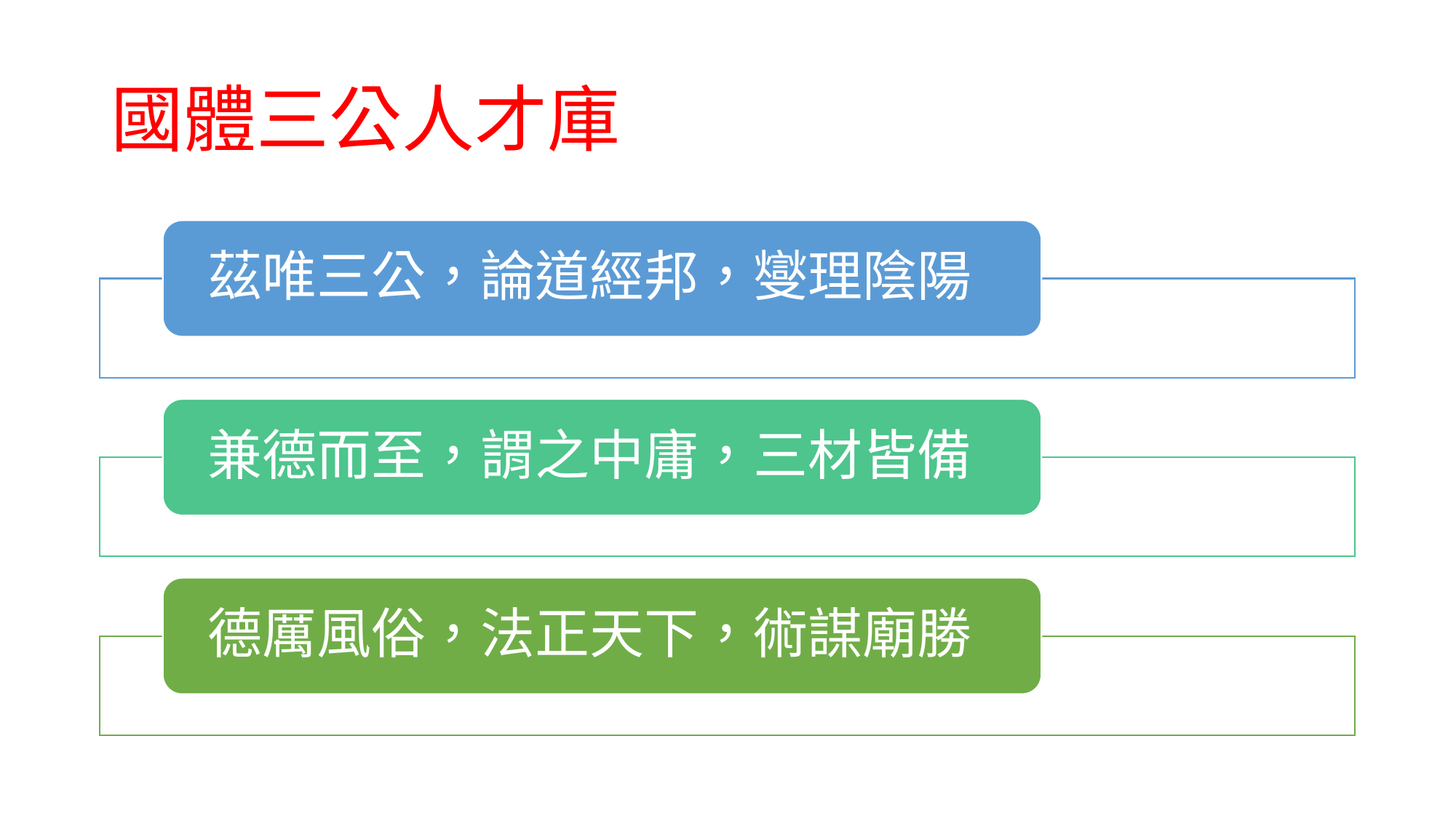

# 國體三公人才庫
茲唯三公，論道經邦，燮理陰陽
兼德而至，謂之中庸，三材皆備
德厲風俗，法正天下，術謀廟勝